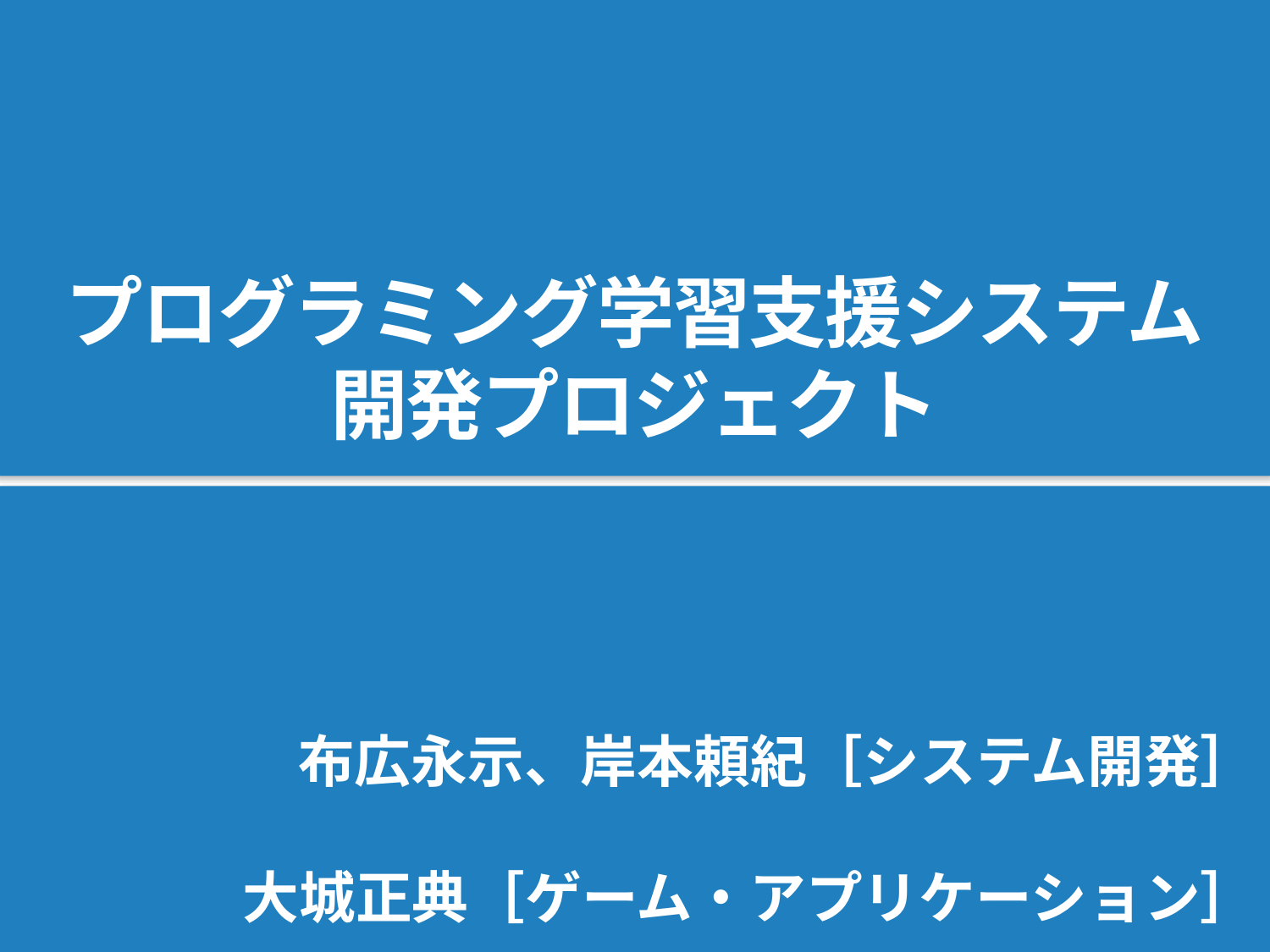

# プログラミング学習支援システム 開発プロジェクト
布広永示、岸本頼紀［システム開発］
　　大城正典［ゲーム・アプリケーション］